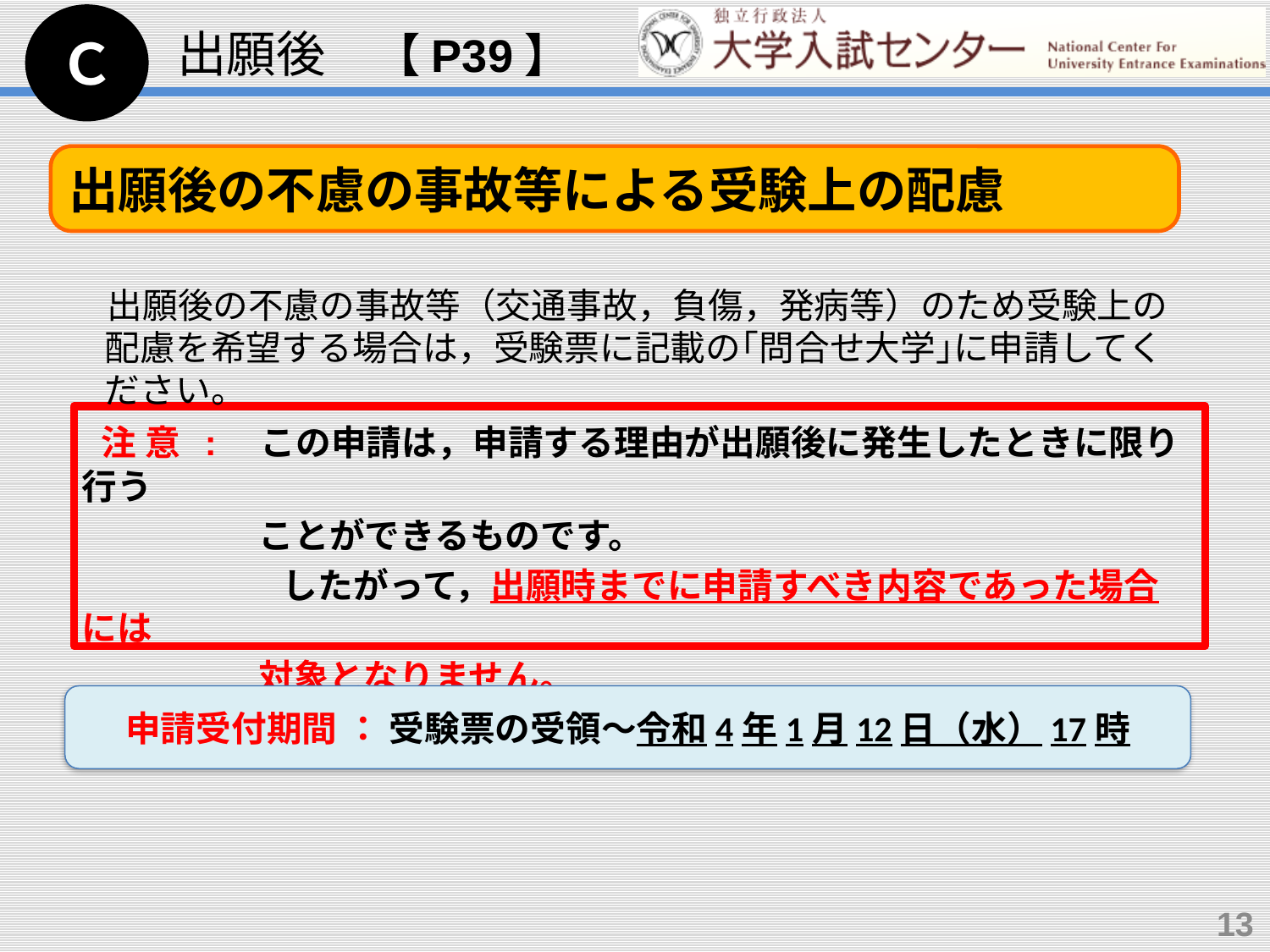

Ｃ
出願後　【P39】
出願後の不慮の事故等による受験上の配慮

    出願後の不慮の事故等（交通事故，負傷，発病等）のため受験上の配慮を希望する場合は，受験票に記載の｢問合せ大学｣に申請してください。

 注 意  :　この申請は，申請する理由が出願後に発生したときに限り行う
　　　　　ことができるものです。
　　　　　   したがって，出願時までに申請すべき内容であった場合には
　　　　　対象となりません。
申請受付期間 ： 受験票の受領～令和4年1月12日（水）17時
13